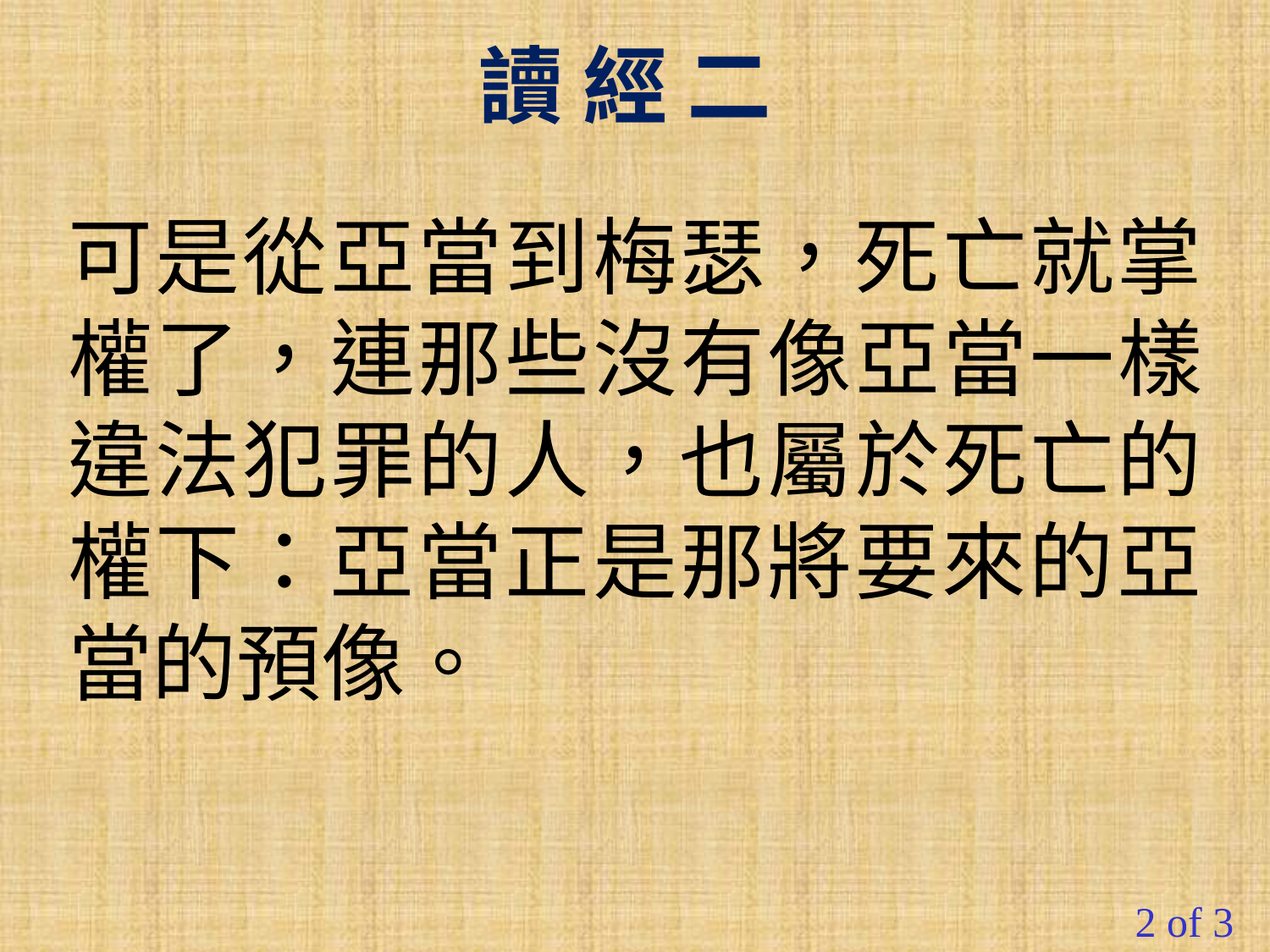

讀 經 二

可是從亞當到梅瑟，死亡就掌權了，連那些沒有像亞當一樣違法犯罪的人，也屬於死亡的權下：亞當正是那將要來的亞當的預像。
2 of 3